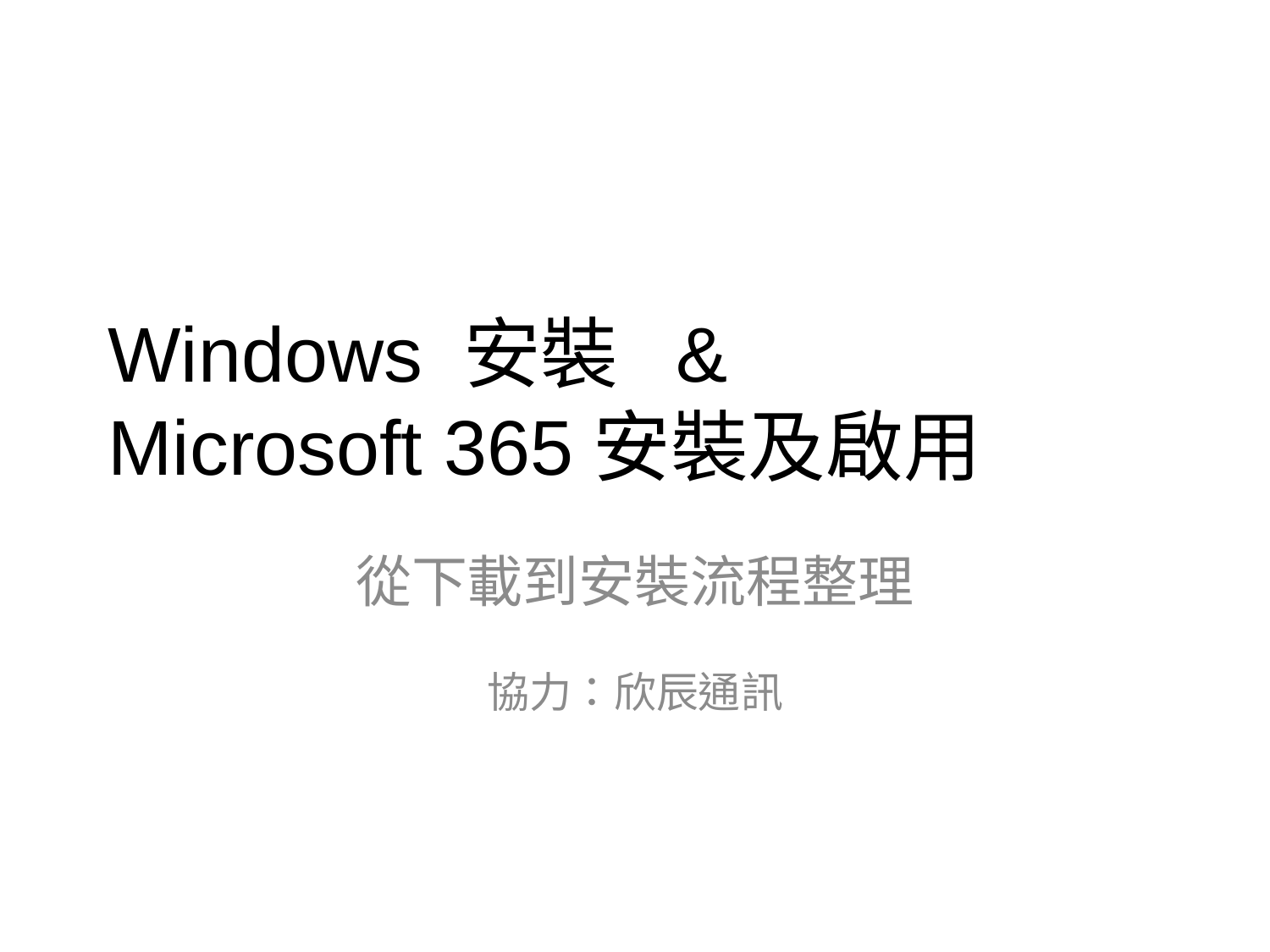

# Windows 安裝 & Microsoft 365安裝及啟用
從下載到安裝流程整理
協力：欣辰通訊